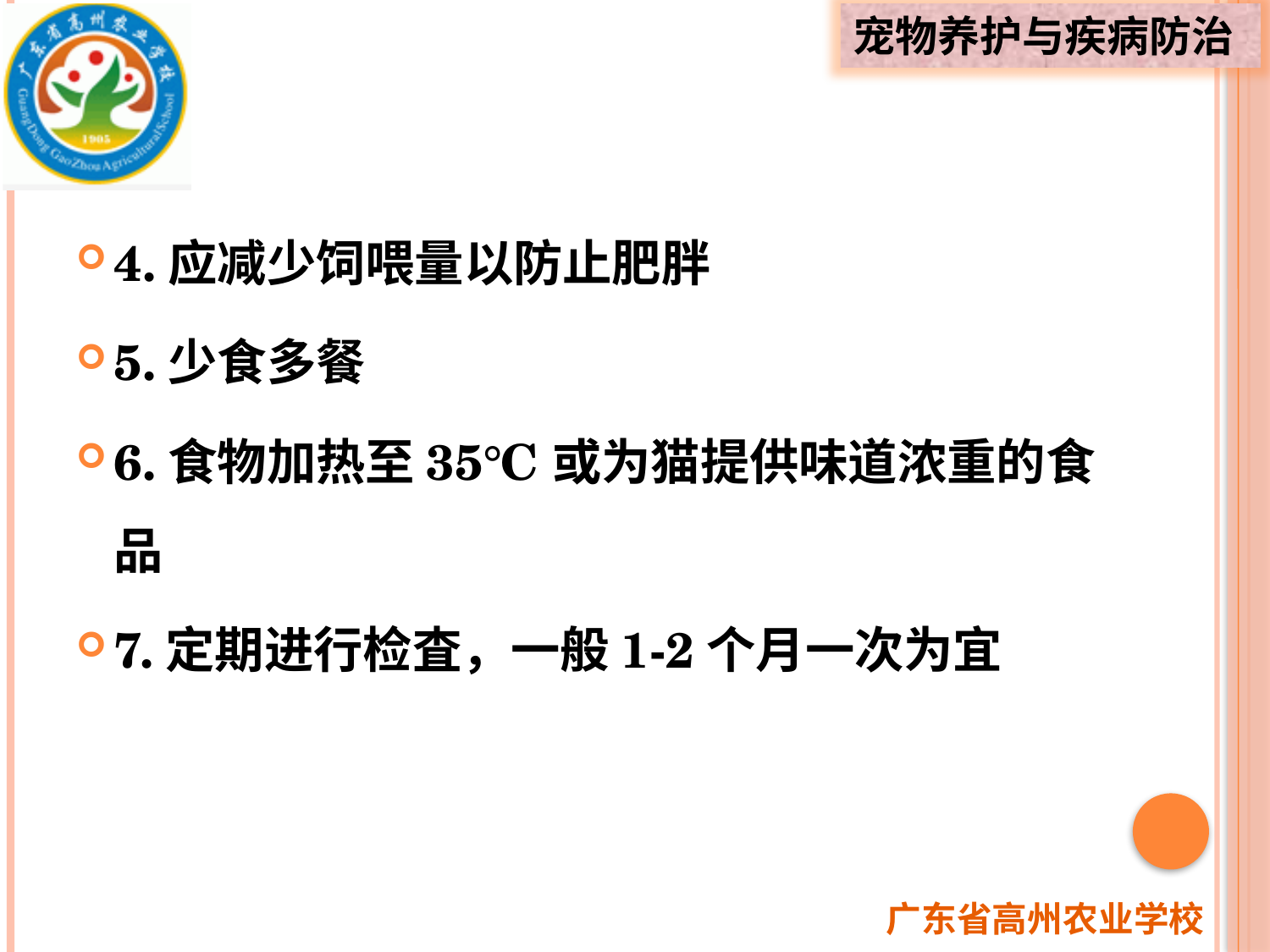

4.应减少饲喂量以防止肥胖
5.少食多餐
6.食物加热至35℃或为猫提供味道浓重的食品
7.定期进行检査，一般1-2个月一次为宜